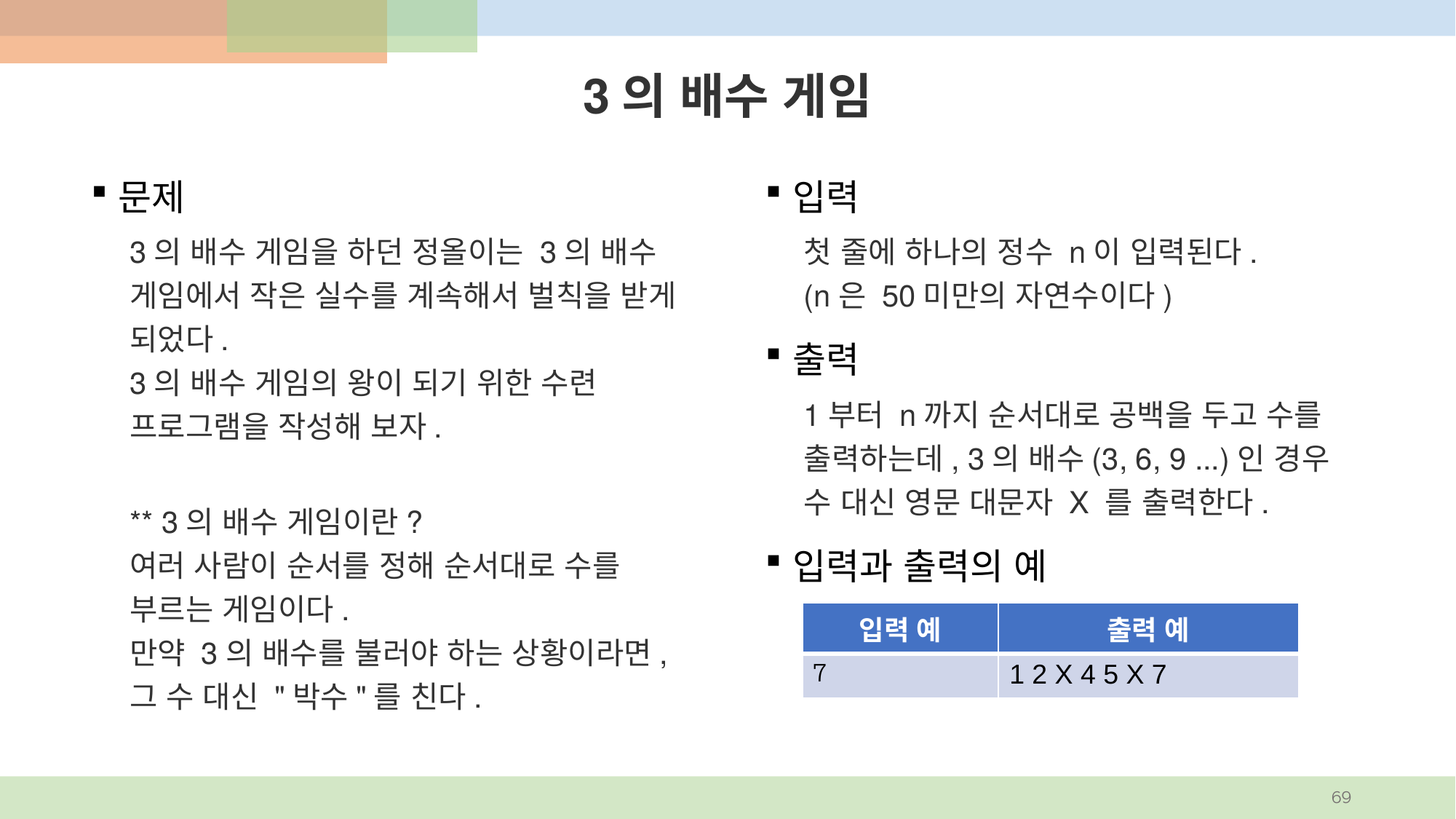

# 3의 배수 게임
입력
첫 줄에 하나의 정수 n이 입력된다.
(n은 50미만의 자연수이다)
출력
1부터 n까지 순서대로 공백을 두고 수를 출력하는데, 3의 배수(3, 6, 9 ...)인 경우 수 대신 영문 대문자 X 를 출력한다.
입력과 출력의 예
문제
3의 배수 게임을 하던 정올이는 3의 배수 게임에서 작은 실수를 계속해서 벌칙을 받게 되었다.
3의 배수 게임의 왕이 되기 위한 수련 프로그램을 작성해 보자.
** 3의 배수 게임이란?
여러 사람이 순서를 정해 순서대로 수를 부르는 게임이다.
만약 3의 배수를 불러야 하는 상황이라면,그 수 대신 "박수"를 친다.
| 입력 예 | 출력 예 |
| --- | --- |
| 7 | 1 2 X 4 5 X 7 |
69